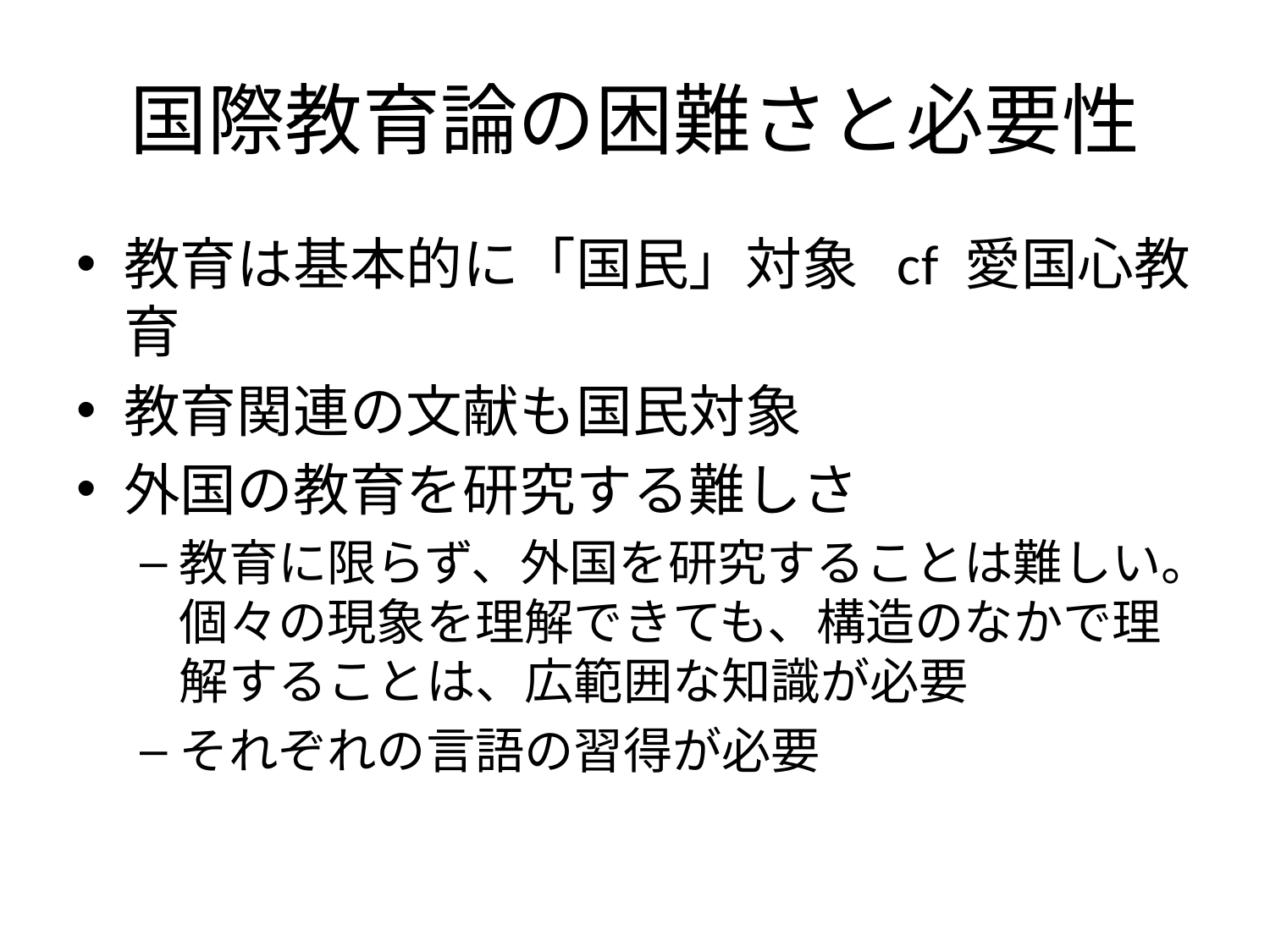

# 国際教育論の困難さと必要性
教育は基本的に「国民」対象  cf 愛国心教育
教育関連の文献も国民対象
外国の教育を研究する難しさ
教育に限らず、外国を研究することは難しい。個々の現象を理解できても、構造のなかで理解することは、広範囲な知識が必要
それぞれの言語の習得が必要